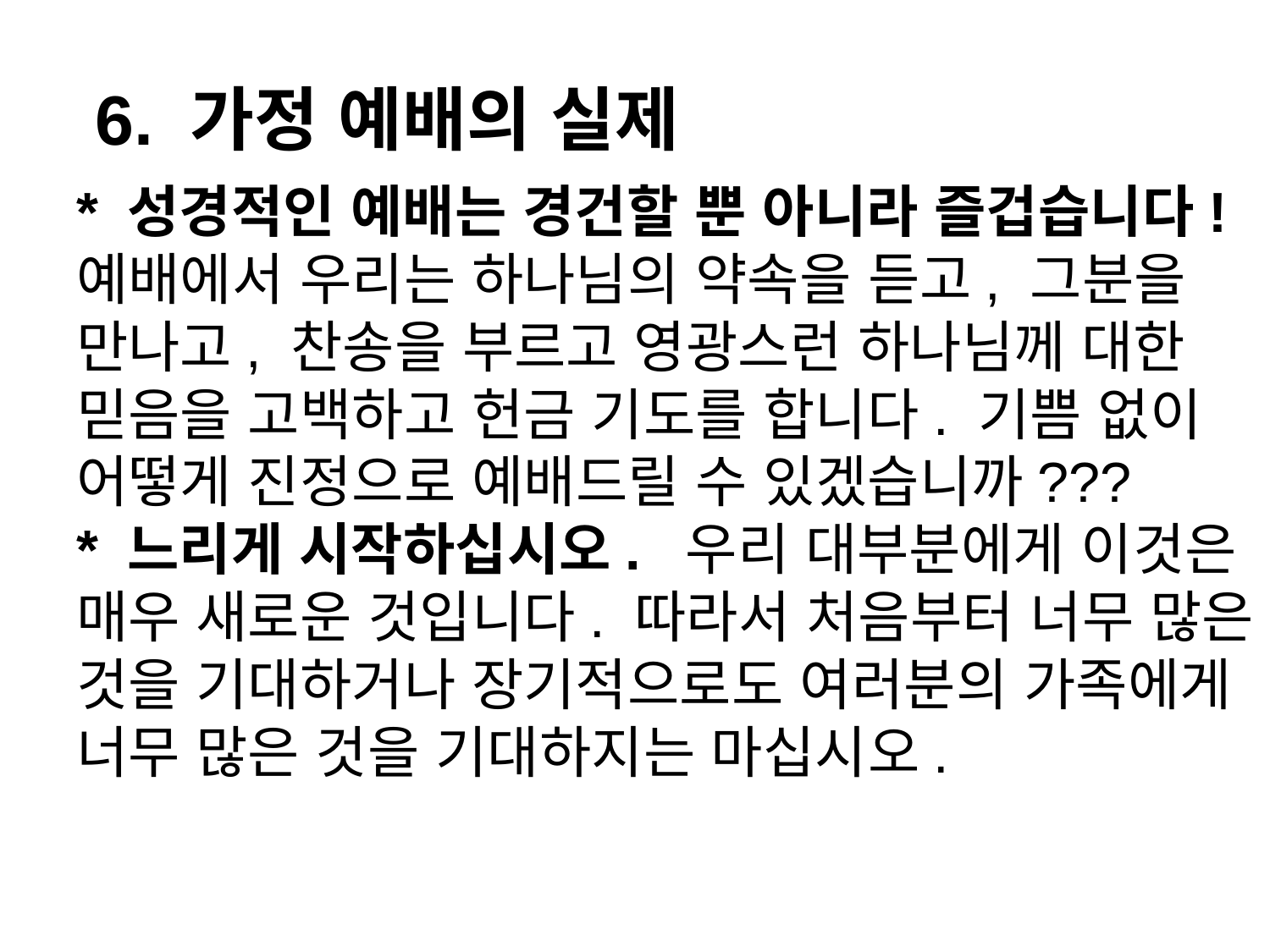

# 6. 가정 예배의 실제
* 성경적인 예배는 경건할 뿐 아니라 즐겁습니다!  예배에서 우리는 하나님의 약속을 듣고, 그분을 만나고, 찬송을 부르고 영광스런 하나님께 대한 믿음을 고백하고 헌금 기도를 합니다. 기쁨 없이 어떻게 진정으로 예배드릴 수 있겠습니까???
* 느리게 시작하십시오.  우리 대부분에게 이것은 매우 새로운 것입니다. 따라서 처음부터 너무 많은 것을 기대하거나 장기적으로도 여러분의 가족에게 너무 많은 것을 기대하지는 마십시오.